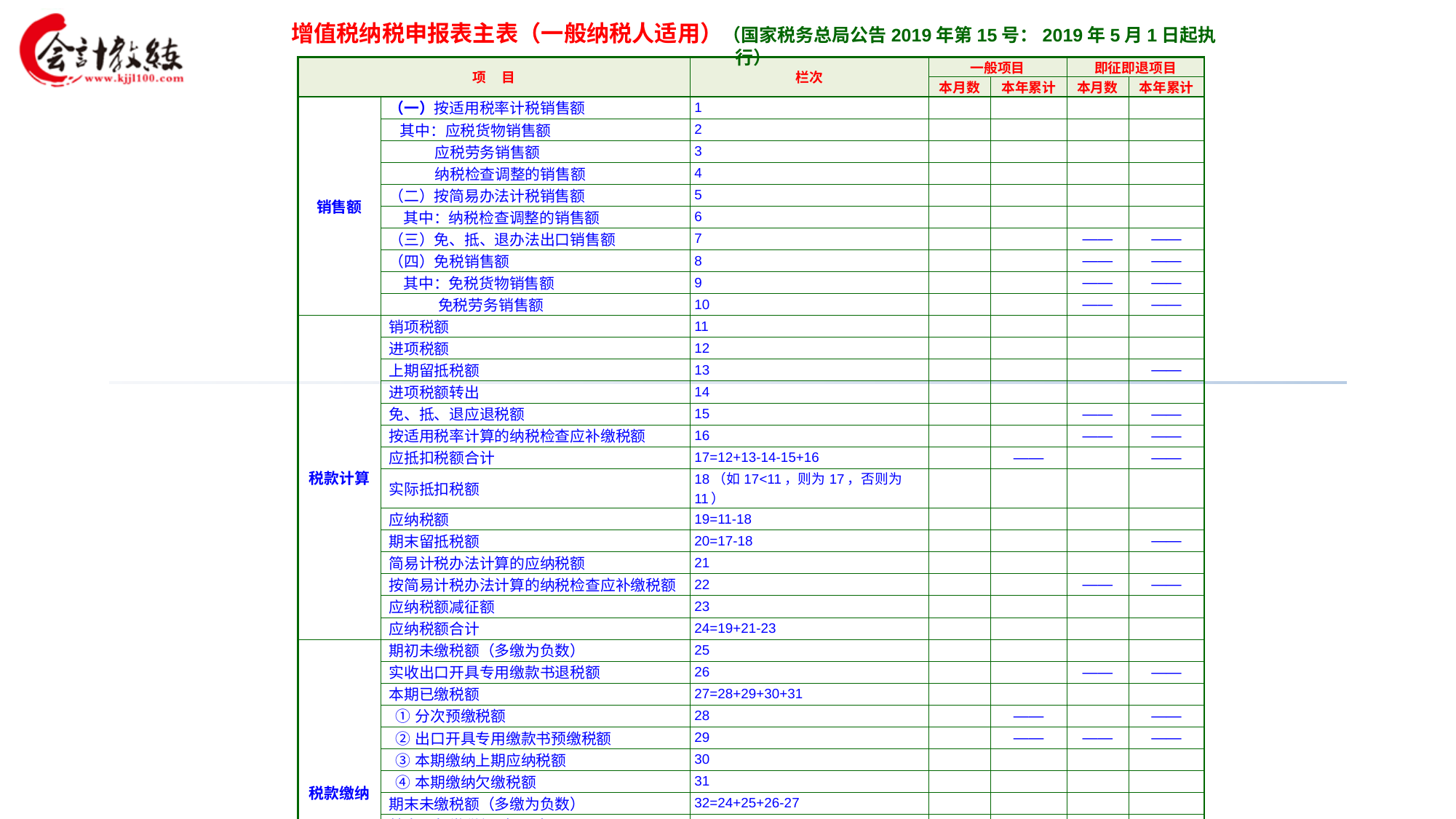

增值税纳税申报表主表（一般纳税人适用）（国家税务总局公告2019年第15号：2019年5月1日起执行）
| 项 目 |  | 栏次 | 一般项目 |  | 即征即退项目 |  |
| --- | --- | --- | --- | --- | --- | --- |
|  |  |  | 本月数 | 本年累计 | 本月数 | 本年累计 |
| 销售额 | （一）按适用税率计税销售额 | 1 |  |  |  |  |
|  | 其中：应税货物销售额 | 2 |  |  |  |  |
|  | 应税劳务销售额 | 3 |  |  |  |  |
|  | 纳税检查调整的销售额 | 4 |  |  |  |  |
|  | （二）按简易办法计税销售额 | 5 |  |  |  |  |
|  | 其中：纳税检查调整的销售额 | 6 |  |  |  |  |
|  | （三）免、抵、退办法出口销售额 | 7 |  |  | —— | —— |
|  | （四）免税销售额 | 8 |  |  | —— | —— |
|  | 其中：免税货物销售额 | 9 |  |  | —— | —— |
|  | 免税劳务销售额 | 10 |  |  | —— | —— |
| 税款计算 | 销项税额 | 11 |  |  |  |  |
|  | 进项税额 | 12 |  |  |  |  |
|  | 上期留抵税额 | 13 |  |  |  | —— |
|  | 进项税额转出 | 14 |  |  |  |  |
|  | 免、抵、退应退税额 | 15 |  |  | —— | —— |
|  | 按适用税率计算的纳税检查应补缴税额 | 16 |  |  | —— | —— |
|  | 应抵扣税额合计 | 17=12+13-14-15+16 |  | —— |  | —— |
|  | 实际抵扣税额 | 18（如17<11，则为17，否则为11） |  |  |  |  |
|  | 应纳税额 | 19=11-18 |  |  |  |  |
|  | 期末留抵税额 | 20=17-18 |  |  |  | —— |
|  | 简易计税办法计算的应纳税额 | 21 |  |  |  |  |
|  | 按简易计税办法计算的纳税检查应补缴税额 | 22 |  |  | —— | —— |
|  | 应纳税额减征额 | 23 |  |  |  |  |
|  | 应纳税额合计 | 24=19+21-23 |  |  |  |  |
| 税款缴纳 | 期初未缴税额（多缴为负数） | 25 |  |  |  |  |
|  | 实收出口开具专用缴款书退税额 | 26 |  |  | —— | —— |
|  | 本期已缴税额 | 27=28+29+30+31 |  |  |  |  |
|  | ①分次预缴税额 | 28 |  | —— |  | —— |
|  | ②出口开具专用缴款书预缴税额 | 29 |  | —— | —— | —— |
|  | ③本期缴纳上期应纳税额 | 30 |  |  |  |  |
|  | ④本期缴纳欠缴税额 | 31 |  |  |  |  |
|  | 期末未缴税额（多缴为负数） | 32=24+25+26-27 |  |  |  |  |
|  | 其中：欠缴税额（≥0） | 33=25+26-27 |  | —— |  | —— |
|  | 本期应补(退)税额 | 34=24-28-29 |  | —— |  | —— |
|  | 即征即退实际退税额 | 35 | —— | —— |  |  |
|  | 期初未缴查补税额 | 36 |  |  | —— | —— |
|  | 本期入库查补税额 | 37 |  |  | —— | —— |
|  | 期末未缴查补税额 | 38=16+22+36-37 |  |  | —— | —— |